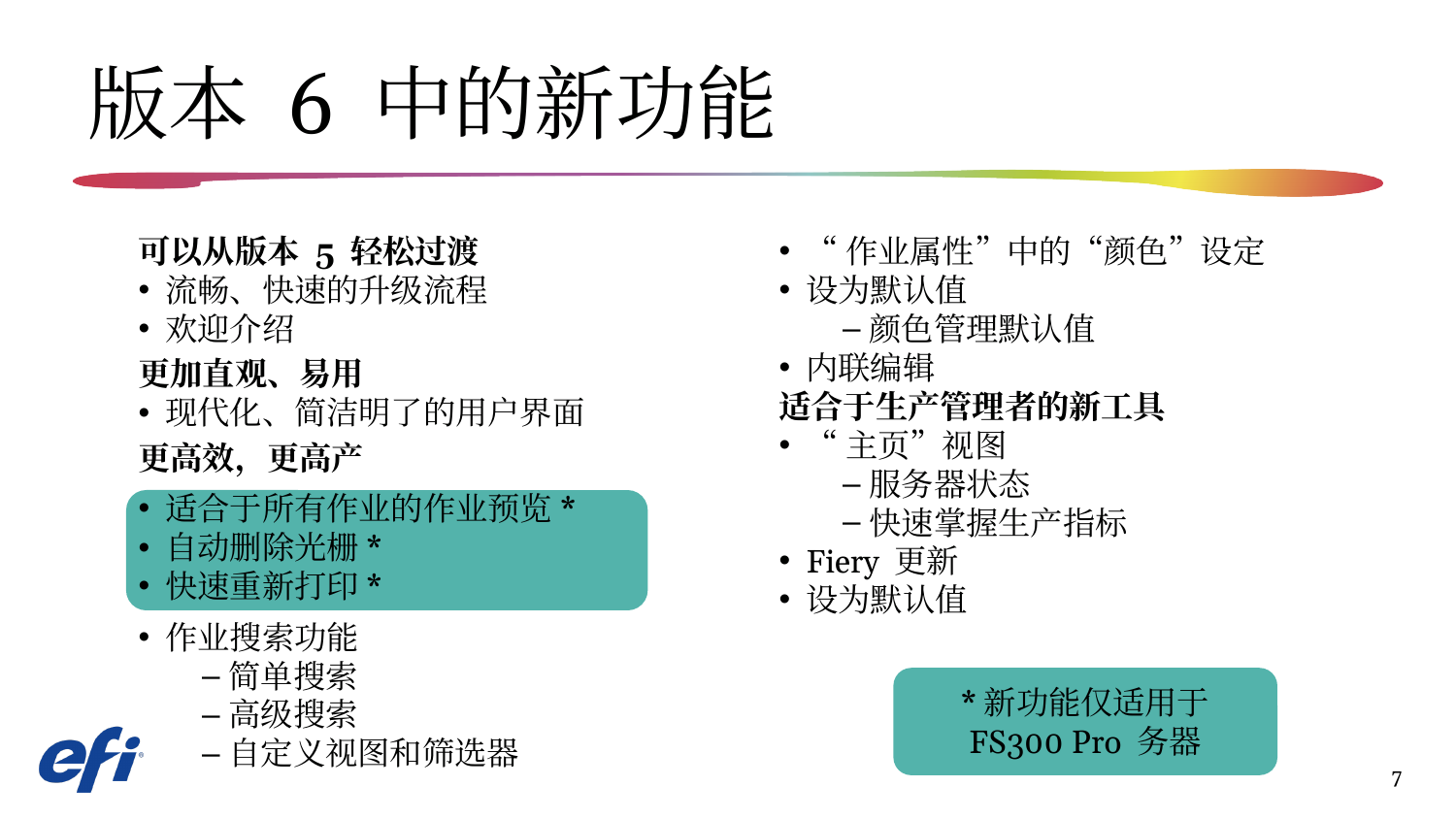

# 版本 6 中的新功能
可以从版本 5 轻松过渡
流畅、快速的升级流程
欢迎介绍
更加直观、易用
现代化、简洁明了的用户界面
更高效，更高产
适合于所有作业的作业预览*
自动删除光栅*
快速重新打印*
作业搜索功能
简单搜索
高级搜索
自定义视图和筛选器
“作业属性”中的“颜色”设定
设为默认值
颜色管理默认值
内联编辑
适合于生产管理者的新工具
“主页”视图
服务器状态
快速掌握生产指标
Fiery 更新
设为默认值

*新功能仅适用于 FS300 Pro 务器
7